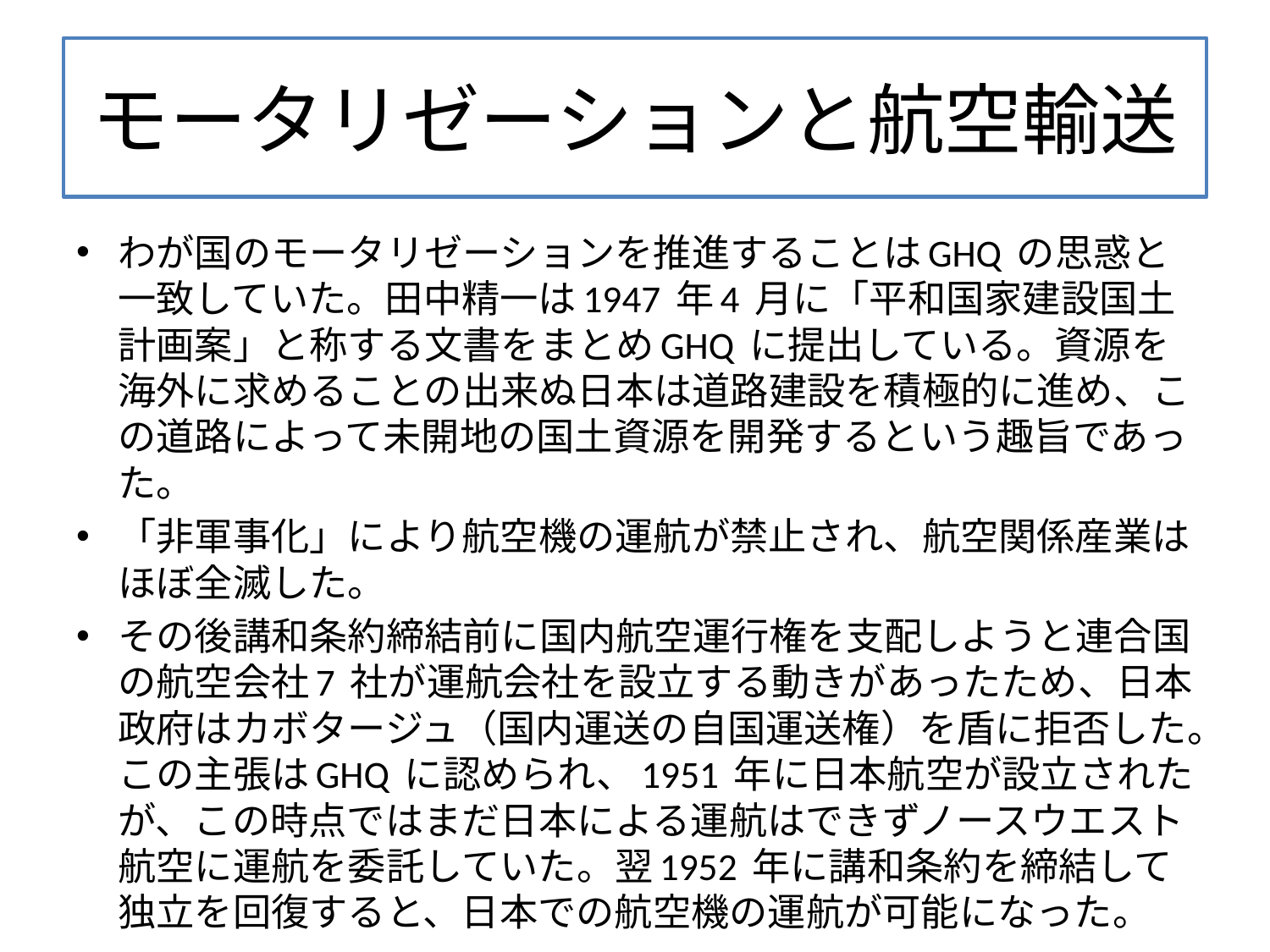

# モータリゼーションと航空輸送
わが国のモータリゼーションを推進することはGHQ の思惑と一致していた。田中精一は1947 年4 月に「平和国家建設国土計画案」と称する文書をまとめGHQ に提出している。資源を海外に求めることの出来ぬ日本は道路建設を積極的に進め、この道路によって未開地の国土資源を開発するという趣旨であった。
「非軍事化」により航空機の運航が禁止され、航空関係産業はほぼ全滅した。
その後講和条約締結前に国内航空運行権を支配しようと連合国の航空会社7 社が運航会社を設立する動きがあったため、日本政府はカボタージュ（国内運送の自国運送権）を盾に拒否した。この主張はGHQ に認められ、1951 年に日本航空が設立されたが、この時点ではまだ日本による運航はできずノースウエスト航空に運航を委託していた。翌1952 年に講和条約を締結して独立を回復すると、日本での航空機の運航が可能になった。